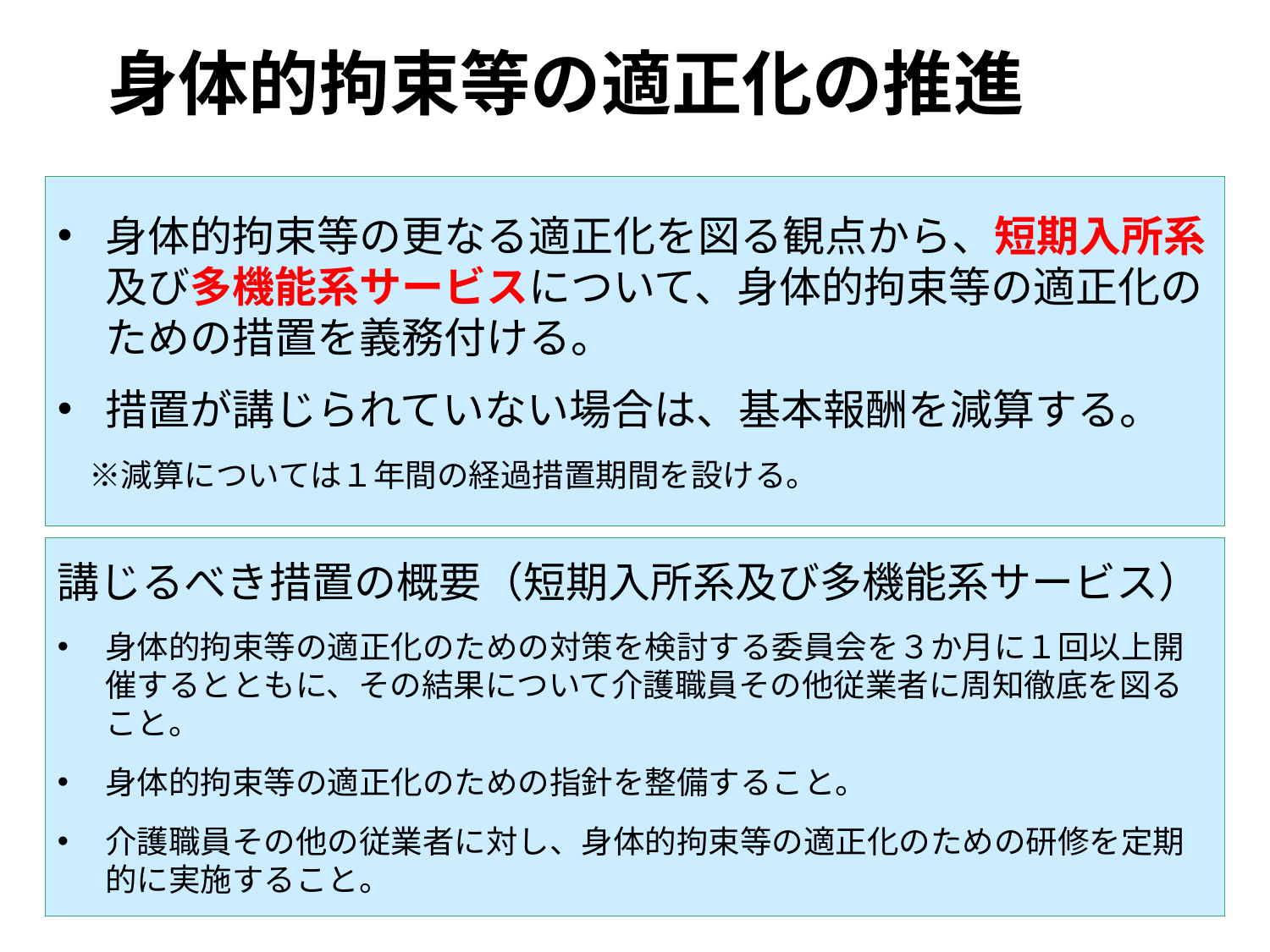

# 身体的拘束等の適正化の推進
身体的拘束等の更なる適正化を図る観点から、短期入所系及び多機能系サービスについて、身体的拘束等の適正化のための措置を義務付ける。
措置が講じられていない場合は、基本報酬を減算する。
　※減算については１年間の経過措置期間を設ける。
講じるべき措置の概要（短期入所系及び多機能系サービス）
身体的拘束等の適正化のための対策を検討する委員会を３か月に１回以上開催するとともに、その結果について介護職員その他従業者に周知徹底を図ること。
身体的拘束等の適正化のための指針を整備すること。
介護職員その他の従業者に対し、身体的拘束等の適正化のための研修を定期的に実施すること。
2